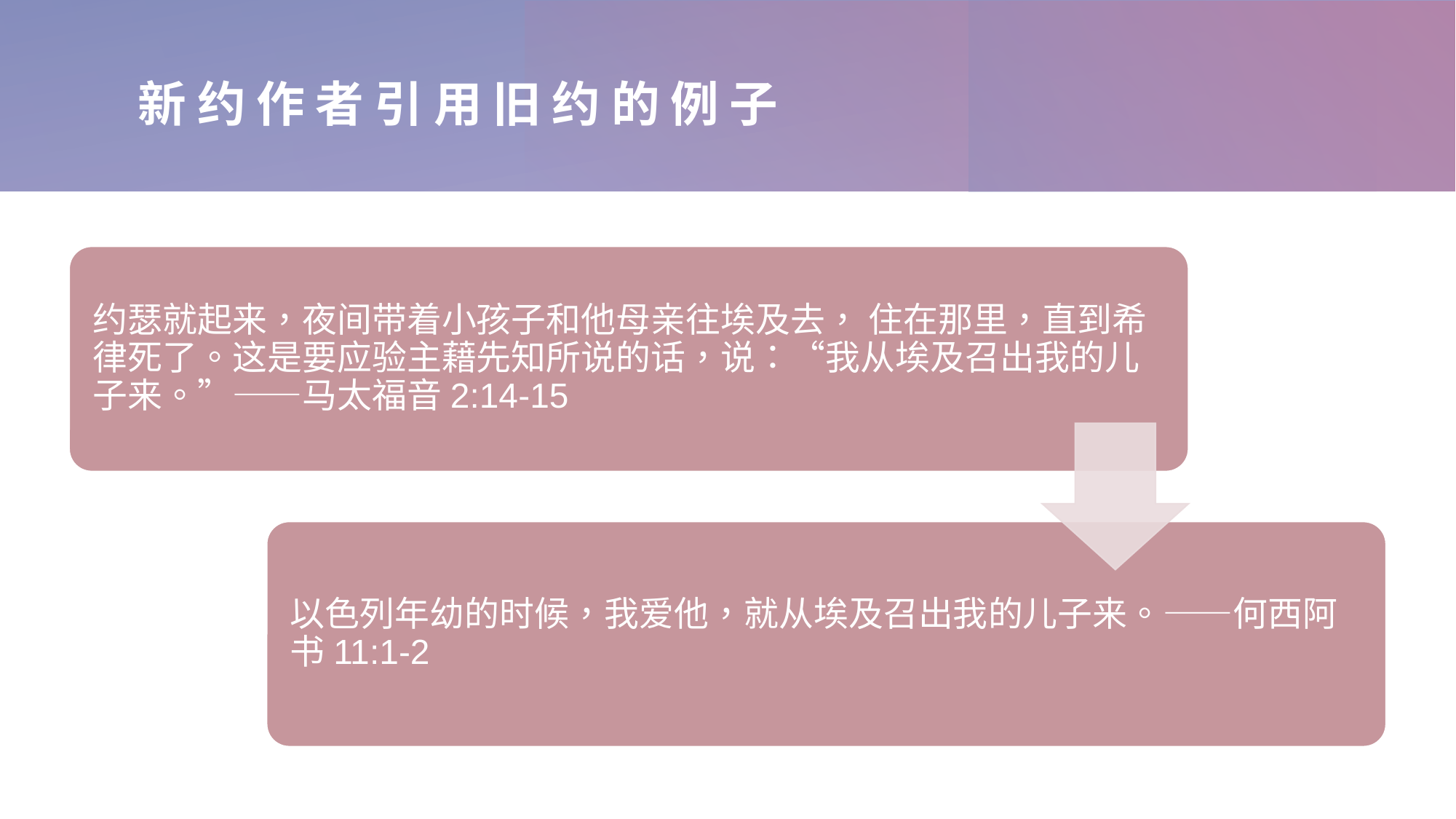

# 新约作者引用旧约的例子
约瑟就起来，夜间带着小孩子和他母亲往埃及去， 住在那里，直到希律死了。这是要应验主藉先知所说的话，说：“我从埃及召出我的儿子来。”——马太福音2:14-15
以色列年幼的时候，我爱他，就从埃及召出我的儿子来。——何西阿书11:1-2